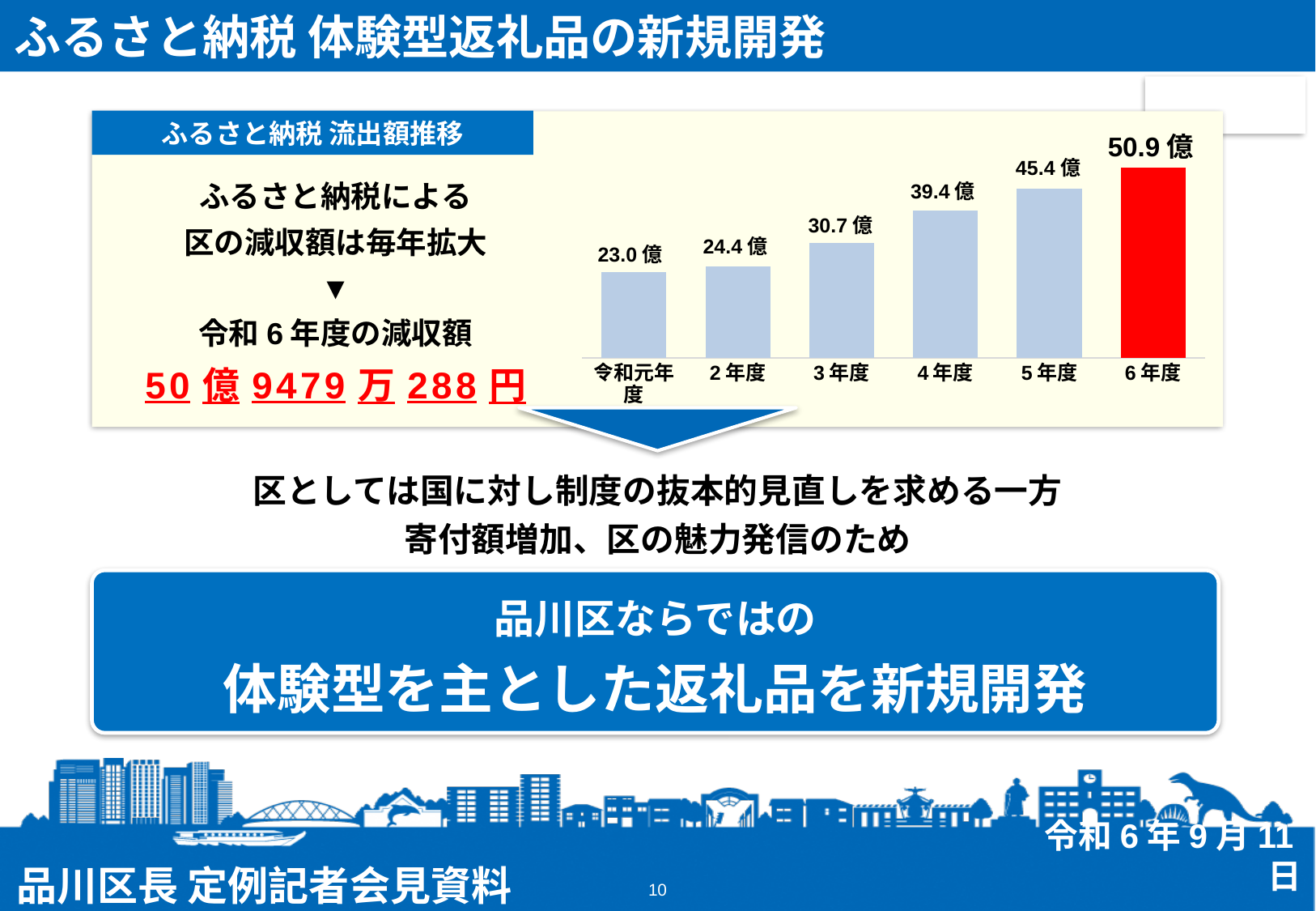

ふるさと納税 体験型返礼品の新規開発

### Chart

| Category | 系列 1 |
|---|---|
| 令和元年度 | 23.0 |
| 2年度 | 24.4 |
| 3年度 | 30.7 |
| 4年度 | 39.4 |
| 5年度 | 45.4 |
| 6年度 | 50.9 |
ふるさと納税 流出額推移

50.9億
45.4億
ふるさと納税による
区の減収額は毎年拡大
▼
令和6年度の減収額
50億9479万288円
39.4億
30.7億
24.4億
23.0億

区としては国に対し制度の抜本的見直しを求める一方
寄付額増加、区の魅力発信のため
品川区ならではの
体験型を主とした返礼品を新規開発